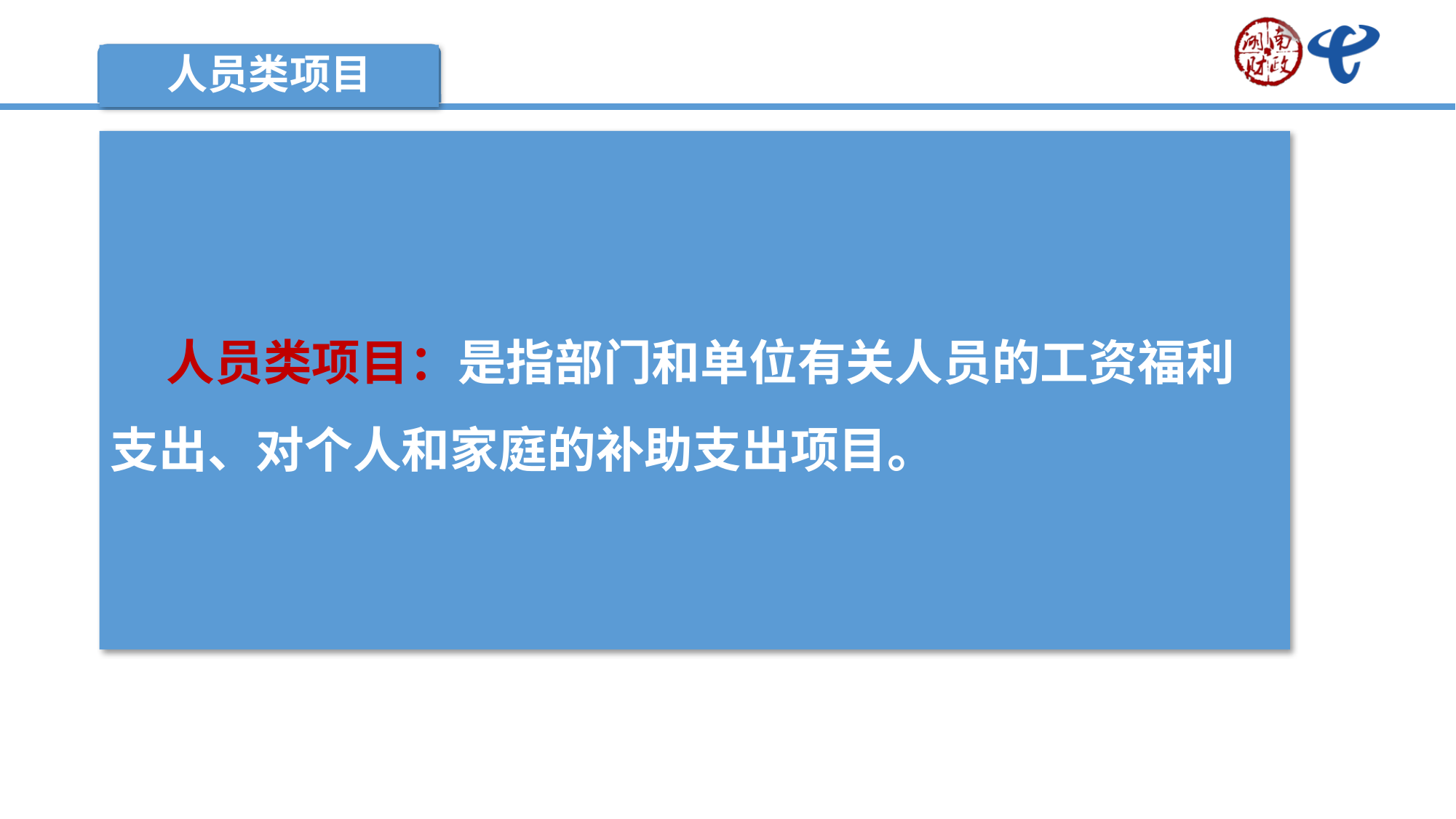

人员类项目
    人员类项目：是指部门和单位有关人员的工资福利支出、对个人和家庭的补助支出项目。